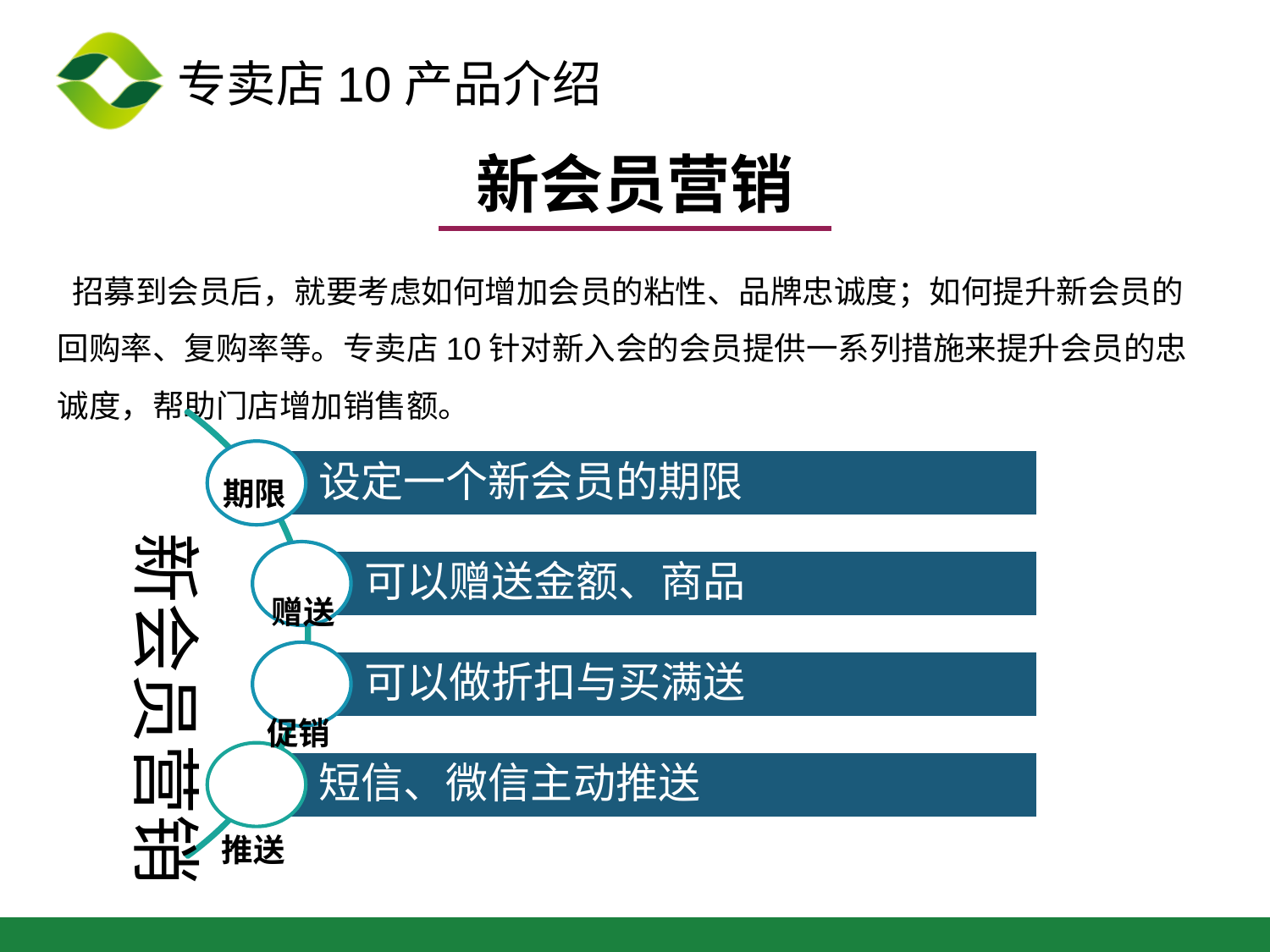

新会员营销

 招募到会员后，就要考虑如何增加会员的粘性、品牌忠诚度；如何提升新会员的回购率、复购率等。专卖店10针对新入会的会员提供一系列措施来提升会员的忠诚度，帮助门店增加销售额。
设定一个新会员的期限
可以赠送金额、商品
可以做折扣与买满送
短信、微信主动推送
期限
新会员营销
赠送
促销
推送